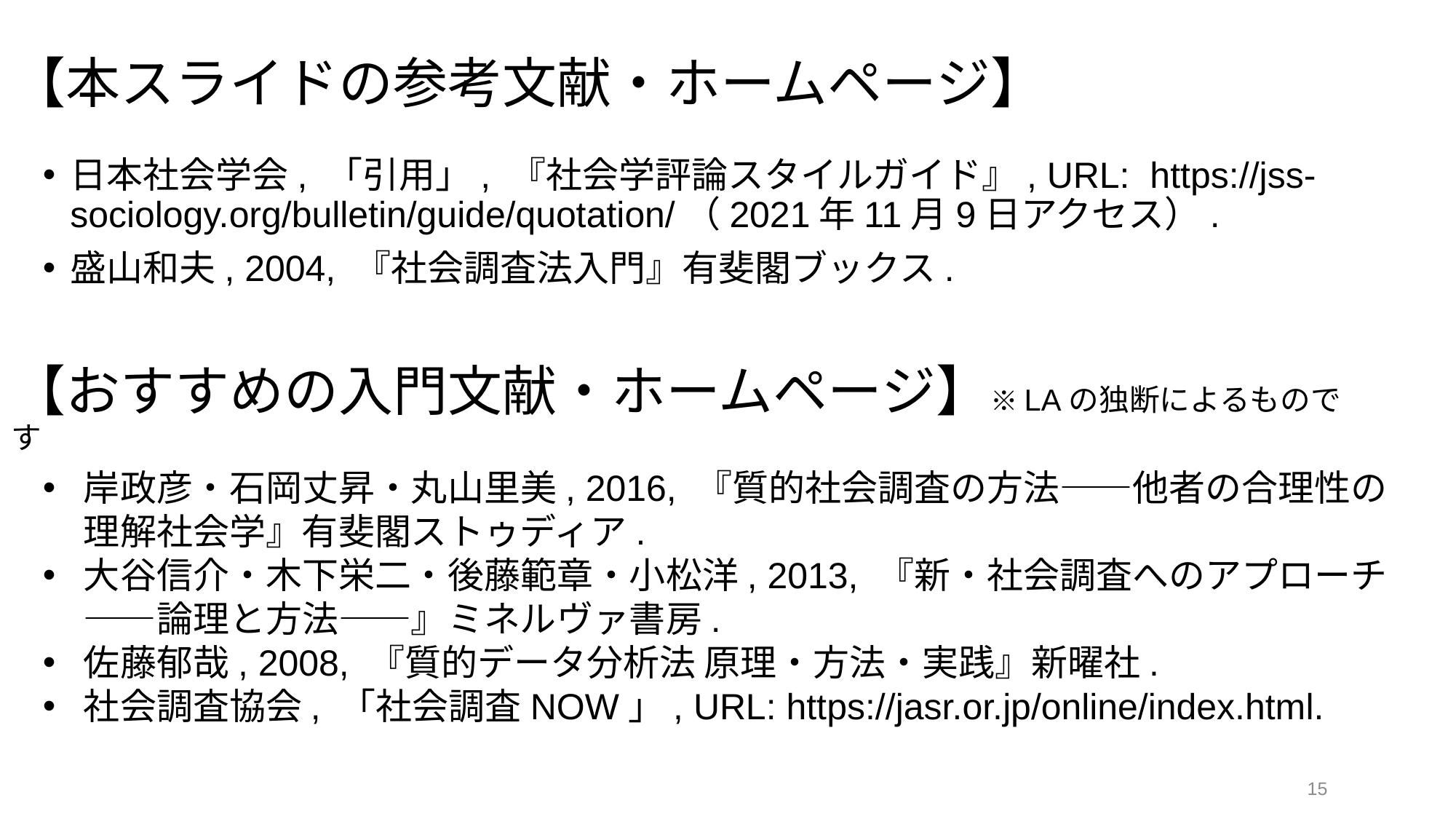

# 【本スライドの参考文献・ホームページ】
日本社会学会, 「引用」, 『社会学評論スタイルガイド』, URL:  https://jss-sociology.org/bulletin/guide/quotation/（2021年11月9日アクセス）.
盛山和夫, 2004, 『社会調査法入門』有斐閣ブックス.
【おすすめの入門文献・ホームページ】※LAの独断によるものです
岸政彦・石岡丈昇・丸山里美, 2016, 『質的社会調査の方法――他者の合理性の理解社会学』有斐閣ストゥディア.
大谷信介・木下栄二・後藤範章・小松洋, 2013, 『新・社会調査へのアプローチ――論理と方法――』ミネルヴァ書房.
佐藤郁哉, 2008, 『質的データ分析法 原理・方法・実践』新曜社.
社会調査協会, 「社会調査NOW」, URL: https://jasr.or.jp/online/index.html.
15